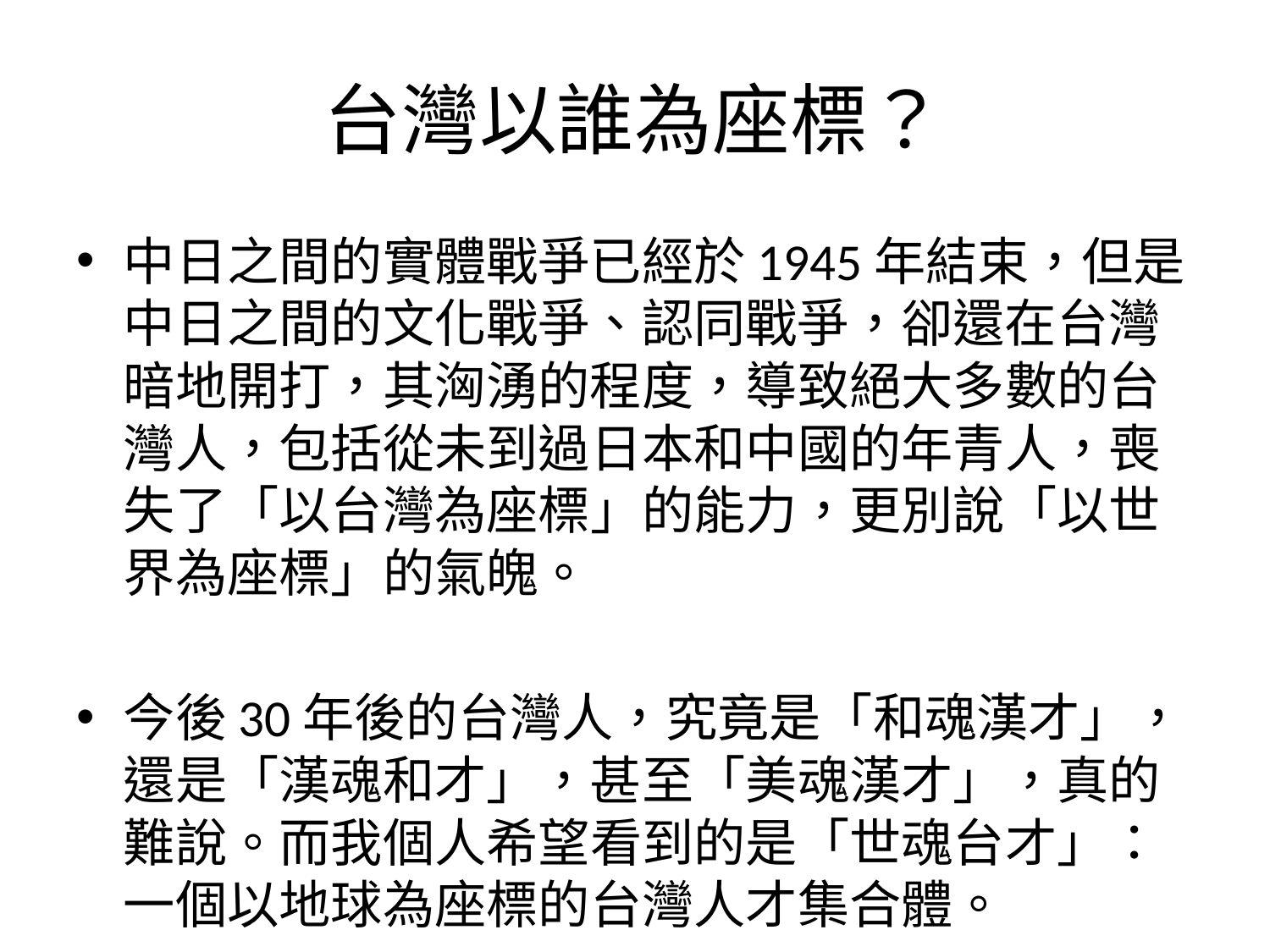

# 台灣以誰為座標？
中日之間的實體戰爭已經於1945年結束，但是中日之間的文化戰爭、認同戰爭，卻還在台灣暗地開打，其洶湧的程度，導致絕大多數的台灣人，包括從未到過日本和中國的年青人，喪失了「以台灣為座標」的能力，更別說「以世界為座標」的氣魄。

今後30年後的台灣人，究竟是「和魂漢才」，還是「漢魂和才」，甚至「美魂漢才」，真的難說。而我個人希望看到的是「世魂台才」：一個以地球為座標的台灣人才集合體。